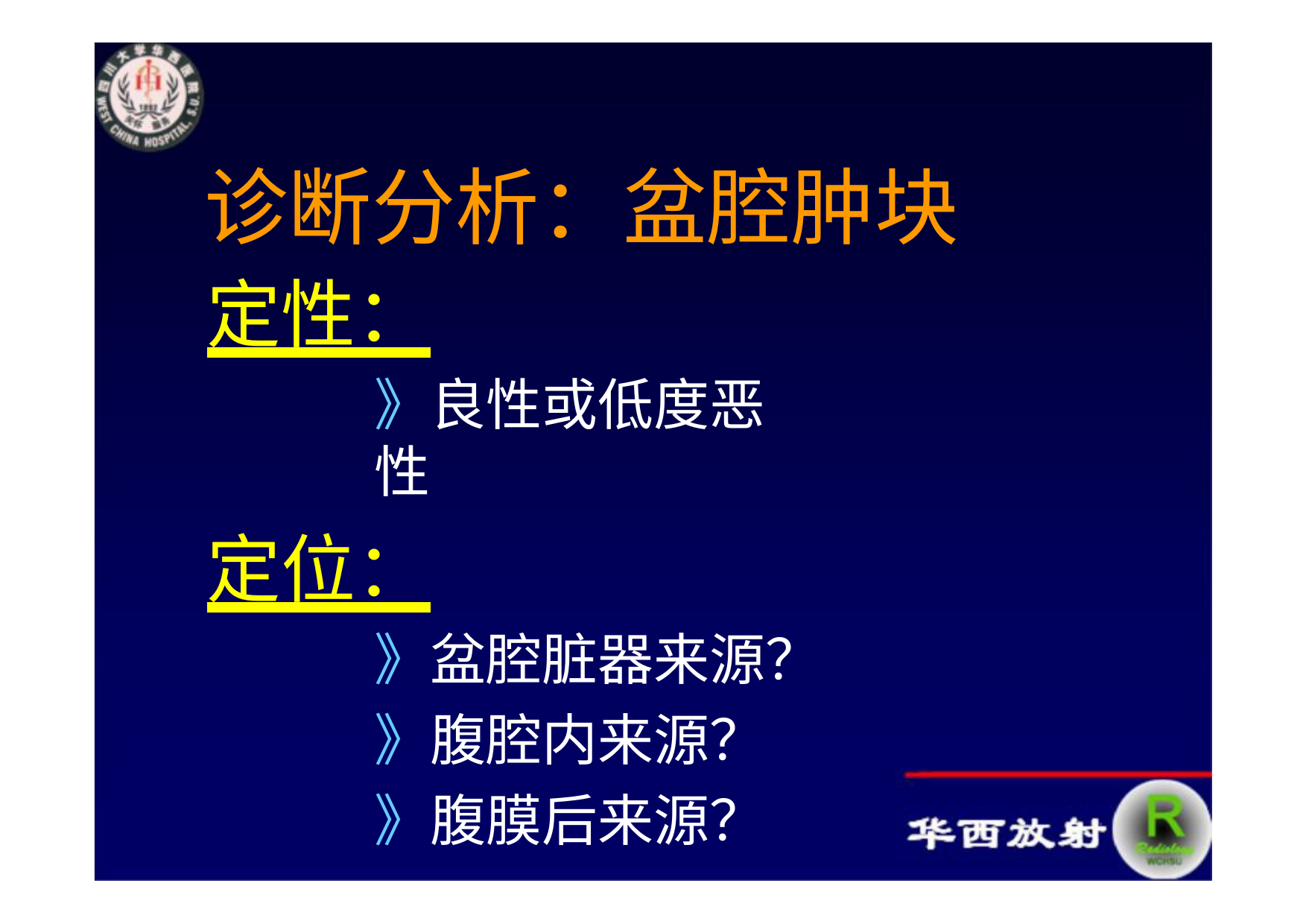

诊断分析：盆腔肿块
定性：

》良性或低度恶性

定位：

》盆腔脏器来源？

》腹腔内来源？

》腹膜后来源？